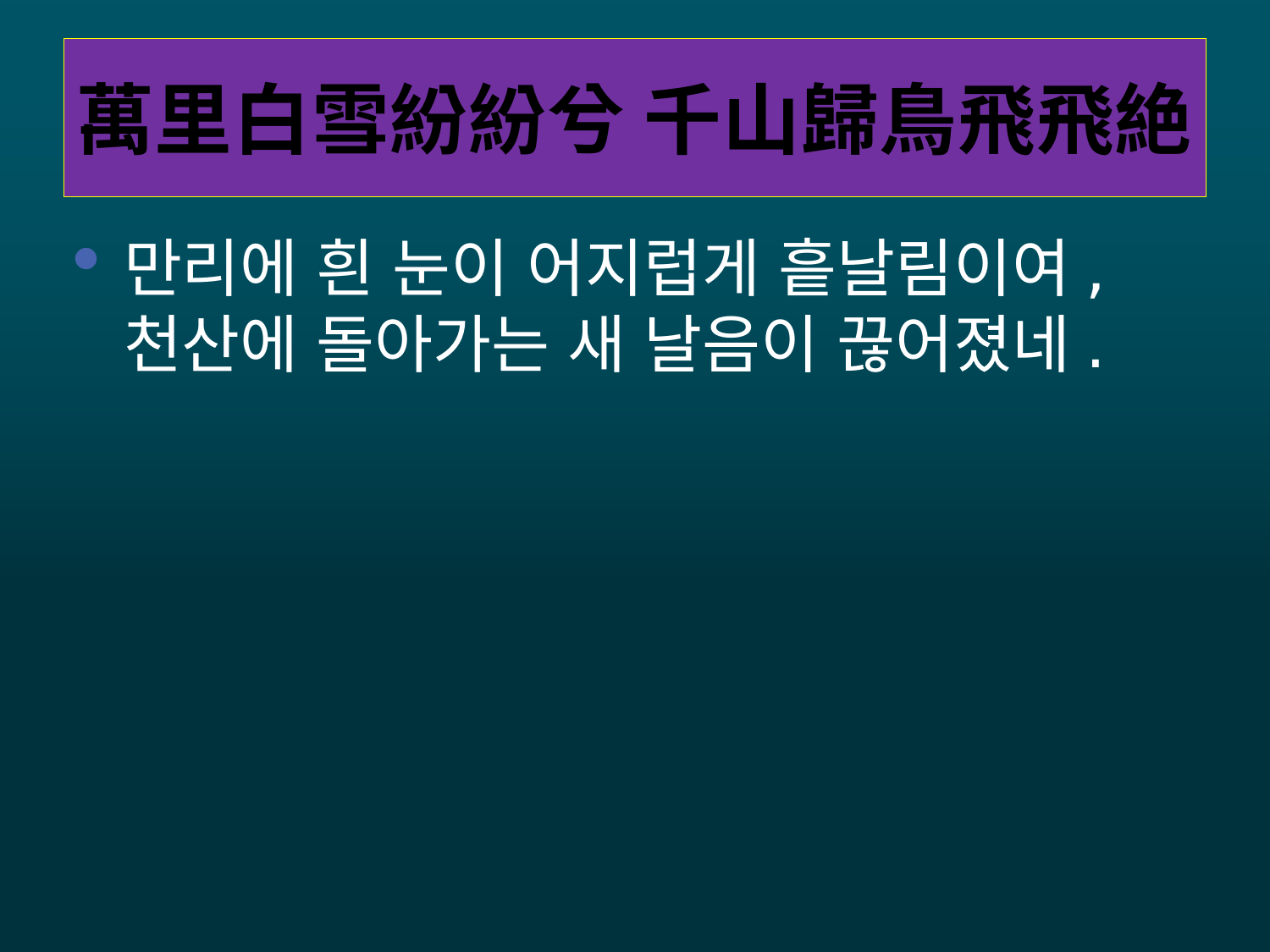

# 萬里白雪紛紛兮 千山歸鳥飛飛絶
만리에 흰 눈이 어지럽게 흩날림이여, 천산에 돌아가는 새 날음이 끊어졌네.